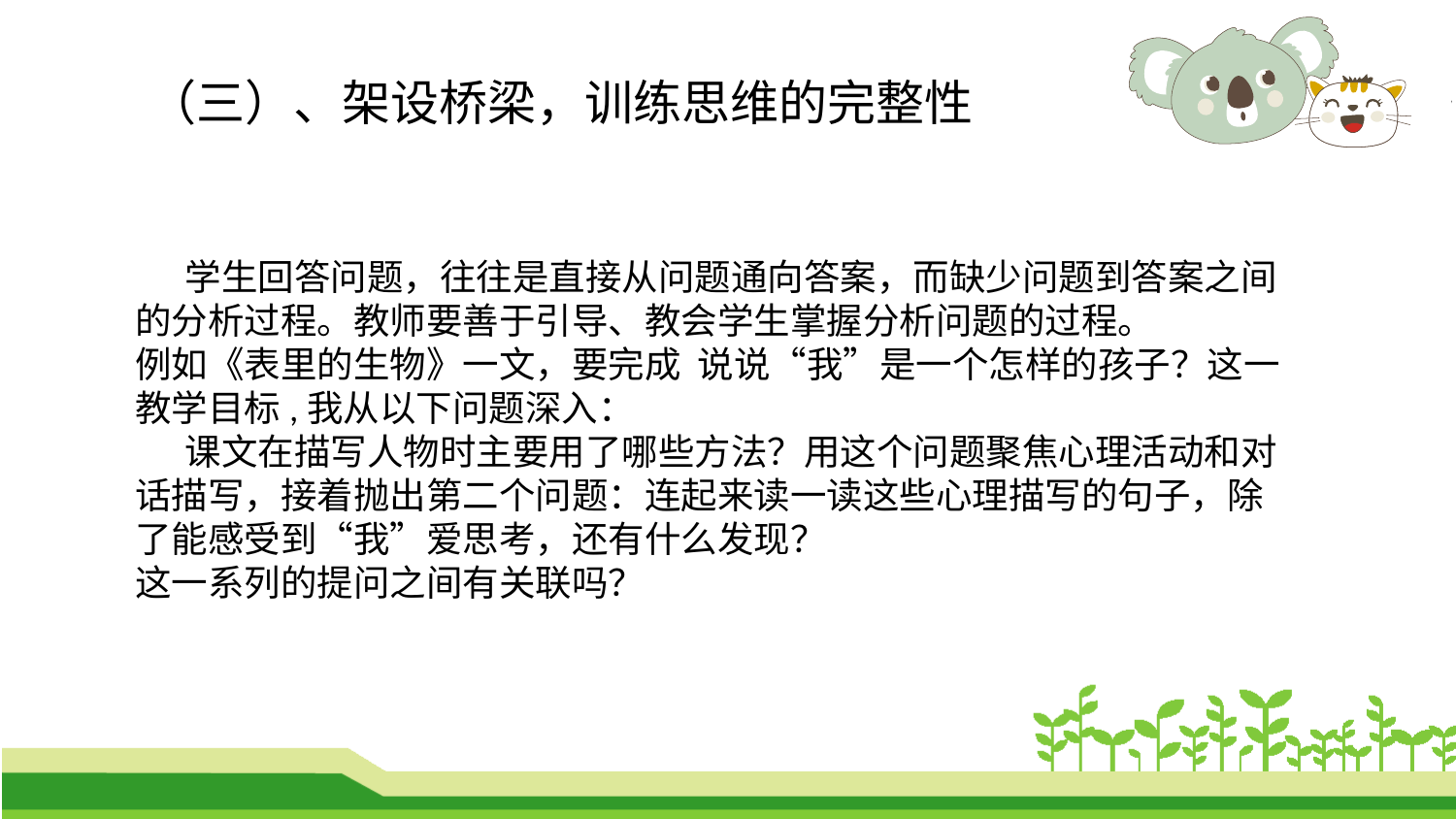

（三）、架设桥梁，训练思维的完整性
     学生回答问题，往往是直接从问题通向答案，而缺少问题到答案之间的分析过程。教师要善于引导、教会学生掌握分析问题的过程。
例如《表里的生物》一文，要完成  说说“我”是一个怎样的孩子？这一教学目标,我从以下问题深入：
     课文在描写人物时主要用了哪些方法？用这个问题聚焦心理活动和对话描写，接着抛出第二个问题：连起来读一读这些心理描写的句子，除了能感受到“我”爱思考，还有什么发现？
这一系列的提问之间有关联吗？